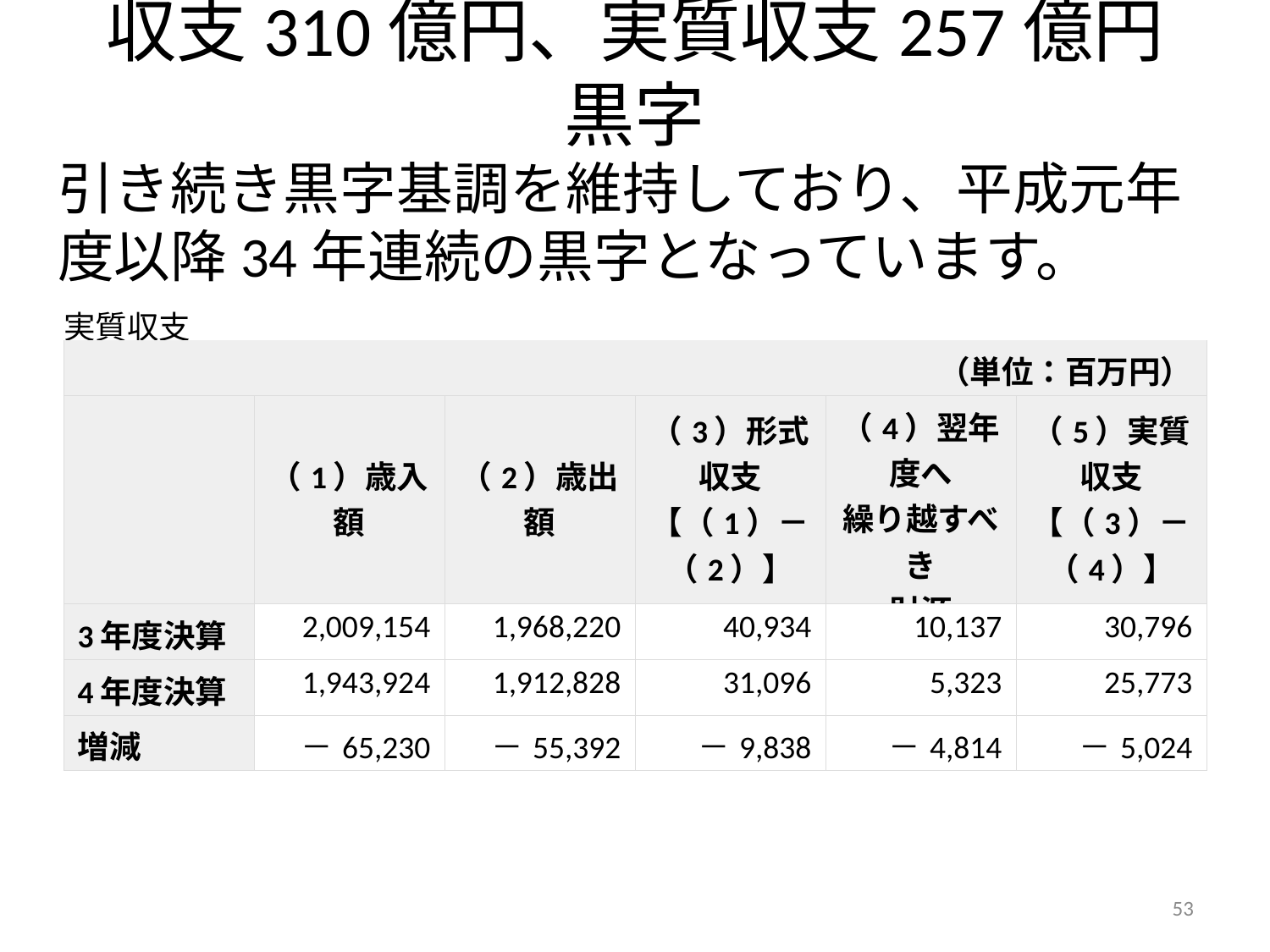

# 収支310億円、実質収支257億円黒字
引き続き黒字基調を維持しており、平成元年度以降34年連続の黒字となっています。
| 実質収支 |  |  |  |  |  |
| --- | --- | --- | --- | --- | --- |
| （単位：百万円） |  |  |  |  |  |
|  | （1）歳入額 | （2）歳出額 | （3）形式収支 【（1）－（2）】 | （4）翌年度へ 繰り越すべき 財源 | （5）実質収支 【（3）－（4）】 |
| 3年度決算 | 2,009,154 | 1,968,220 | 40,934 | 10,137 | 30,796 |
| 4年度決算 | 1,943,924 | 1,912,828 | 31,096 | 5,323 | 25,773 |
| 増減 | －65,230 | －55,392 | －9,838 | －4,814 | －5,024 |
53